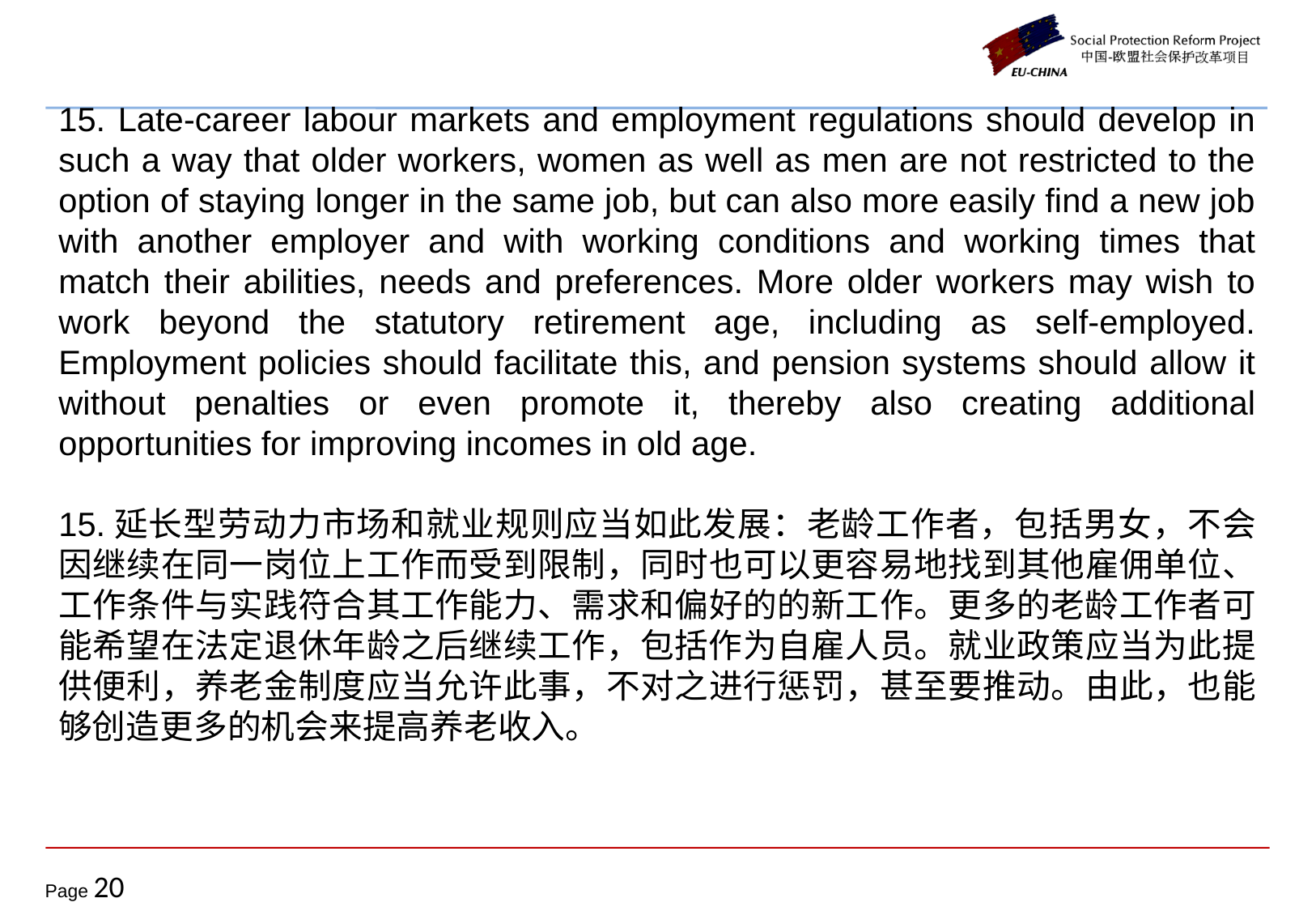

15. Late-career labour markets and employment regulations should develop in such a way that older workers, women as well as men are not restricted to the option of staying longer in the same job, but can also more easily find a new job with another employer and with working conditions and working times that match their abilities, needs and preferences. More older workers may wish to work beyond the statutory retirement age, including as self-employed. Employment policies should facilitate this, and pension systems should allow it without penalties or even promote it, thereby also creating additional opportunities for improving incomes in old age.

15.延长型劳动力市场和就业规则应当如此发展：老龄工作者，包括男女，不会因继续在同一岗位上工作而受到限制，同时也可以更容易地找到其他雇佣单位、工作条件与实践符合其工作能力、需求和偏好的的新工作。更多的老龄工作者可能希望在法定退休年龄之后继续工作，包括作为自雇人员。就业政策应当为此提供便利，养老金制度应当允许此事，不对之进行惩罚，甚至要推动。由此，也能够创造更多的机会来提高养老收入。